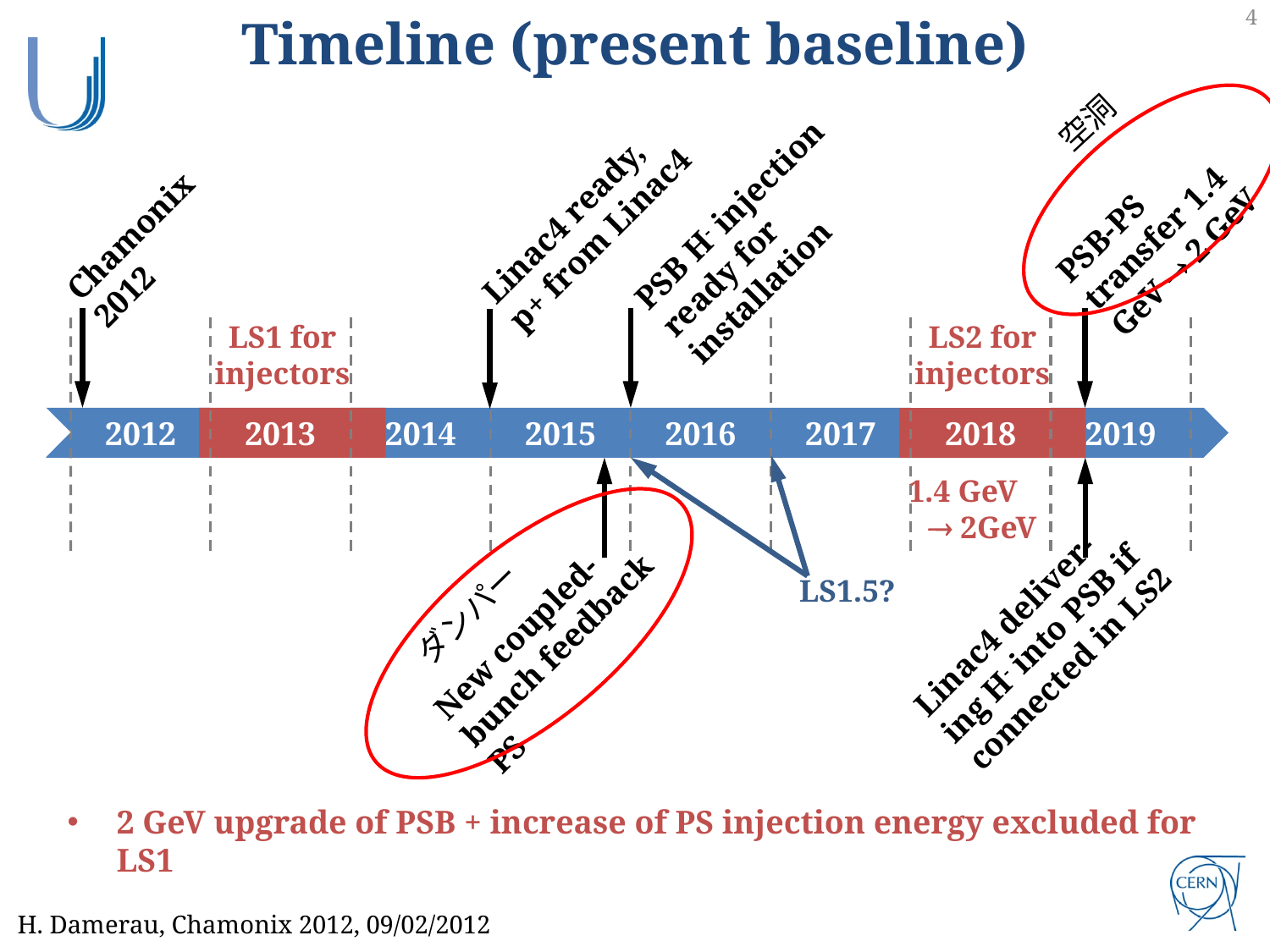

Timeline (present baseline)
4
空洞

PSB-PS transfer 1.4 GeV → 2 GeV
PSB H- injection ready for installation
Linac4 ready,    p+ from Linac4
Chamonix 2012
LS1 for injectors
LS2 for injectors

2012

2013

2014
2015
2016
2017
2018

2019

1.4 GeV      → 2GeV

ダンパー
LS1.5?
Linac4 deliver-      ing H- into PSB if connected in LS2
New coupled-bunch feedback PS
2 GeV upgrade of PSB + increase of PS injection energy excluded for LS1